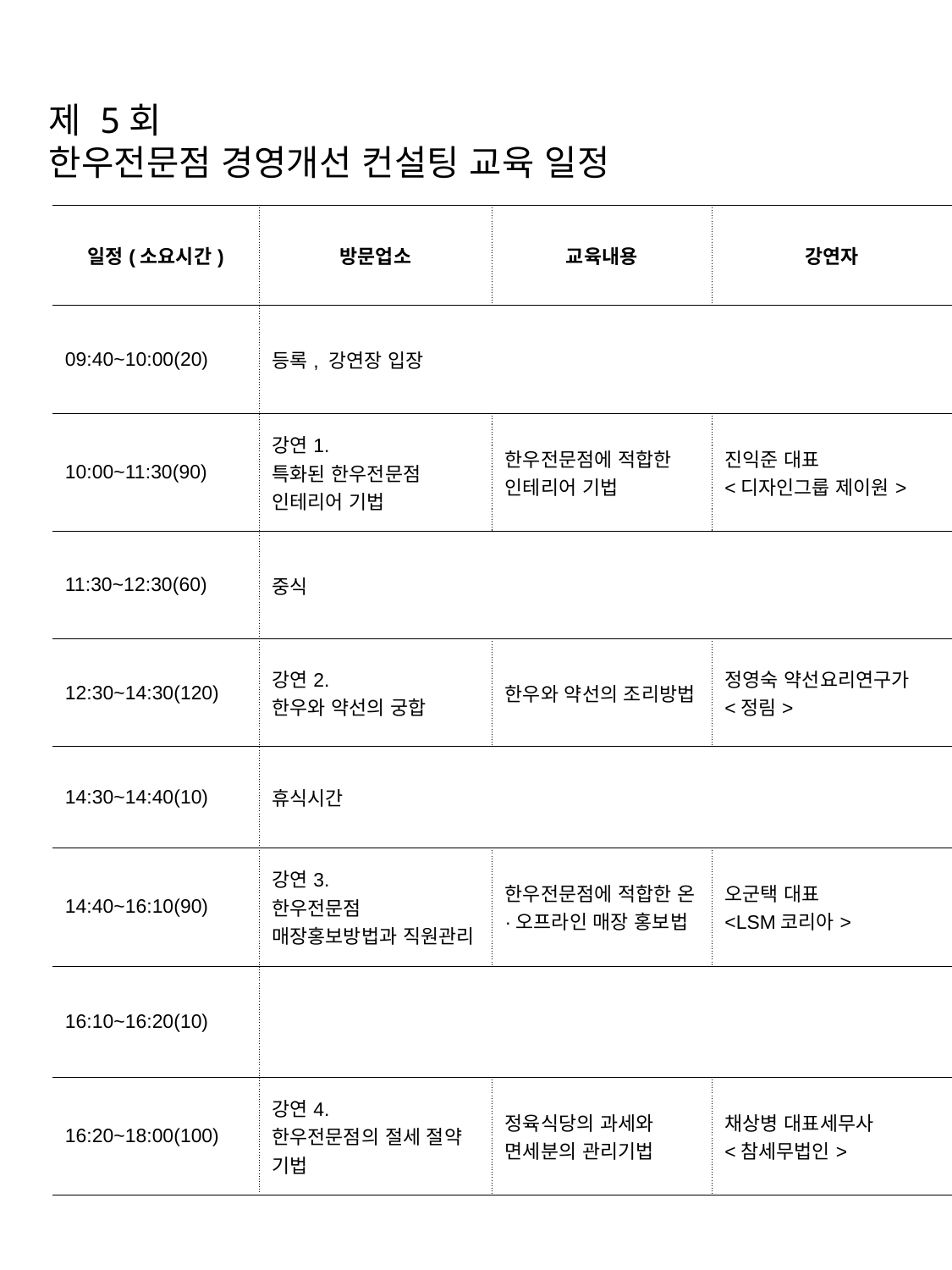

# 제 5회 한우전문점 경영개선 컨설팅 교육 일정
| 일정(소요시간) | 방문업소 | 교육내용 | 강연자 |
| --- | --- | --- | --- |
| 09:40~10:00(20) | 등록, 강연장 입장 |  |  |
| 10:00~11:30(90) | 강연1. 특화된 한우전문점 인테리어 기법 | 한우전문점에 적합한 인테리어 기법 | 진익준 대표 <디자인그룹 제이원> |
| 11:30~12:30(60) | 중식 |  |  |
| 12:30~14:30(120) | 강연2. 한우와 약선의 궁합 | 한우와 약선의 조리방법 | 정영숙 약선요리연구가 <정림> |
| 14:30~14:40(10) | 휴식시간 |  |  |
| 14:40~16:10(90) | 강연3. 한우전문점 매장홍보방법과 직원관리 | 한우전문점에 적합한 온·오프라인 매장 홍보법 | 오군택 대표 <LSM코리아> |
| 16:10~16:20(10) |  |  |  |
| 16:20~18:00(100) | 강연4. 한우전문점의 절세 절약 기법 | 정육식당의 과세와 면세분의 관리기법 | 채상병 대표세무사 <참세무법인> |